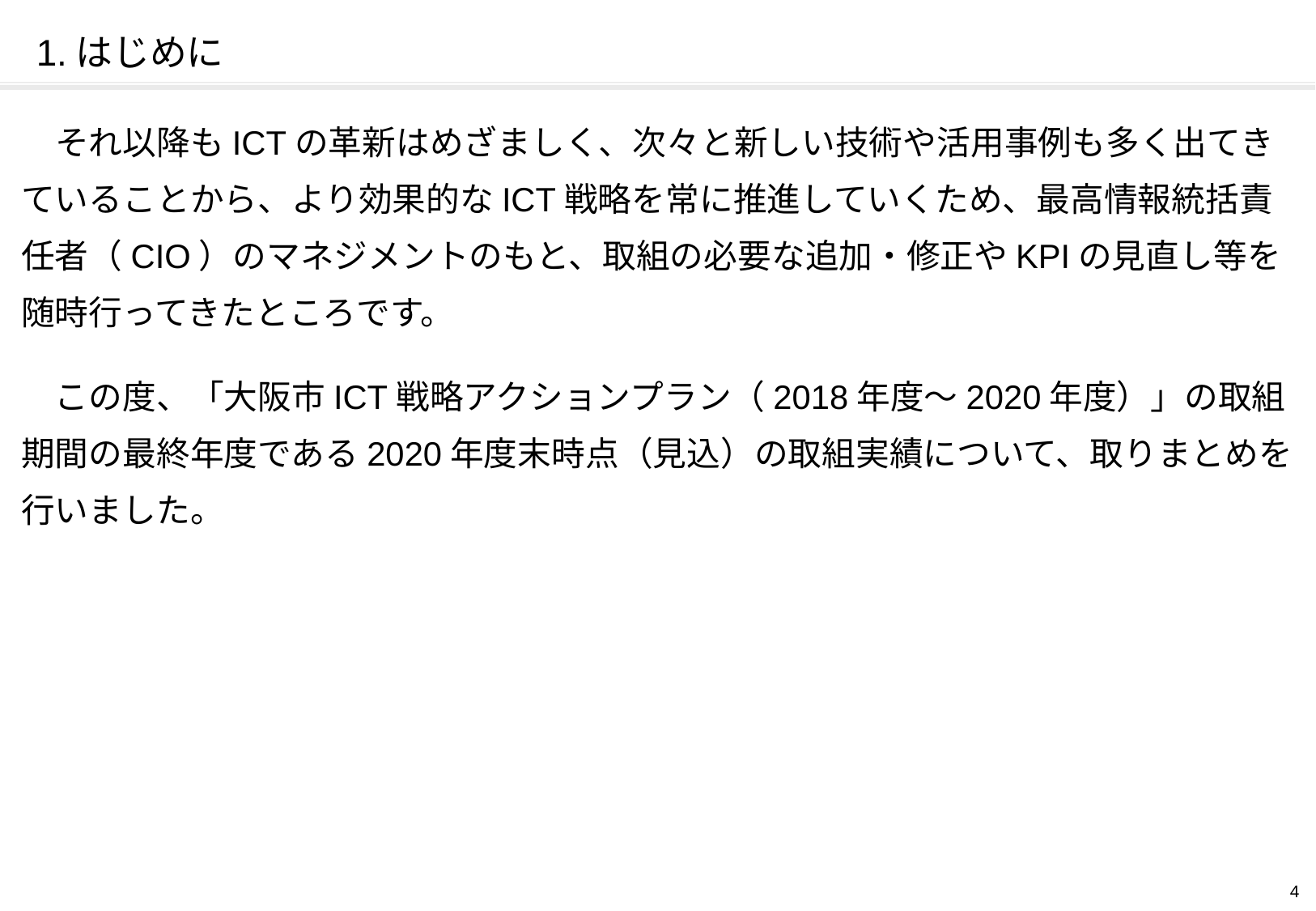

# 1.はじめに
　それ以降もICTの革新はめざましく、次々と新しい技術や活用事例も多く出てきていることから、より効果的なICT戦略を常に推進していくため、最高情報統括責任者（CIO）のマネジメントのもと、取組の必要な追加・修正やKPIの見直し等を随時行ってきたところです。

　この度、「大阪市ICT戦略アクションプラン（2018年度～2020年度）」の取組期間の最終年度である2020年度末時点（見込）の取組実績について、取りまとめを行いました。
4